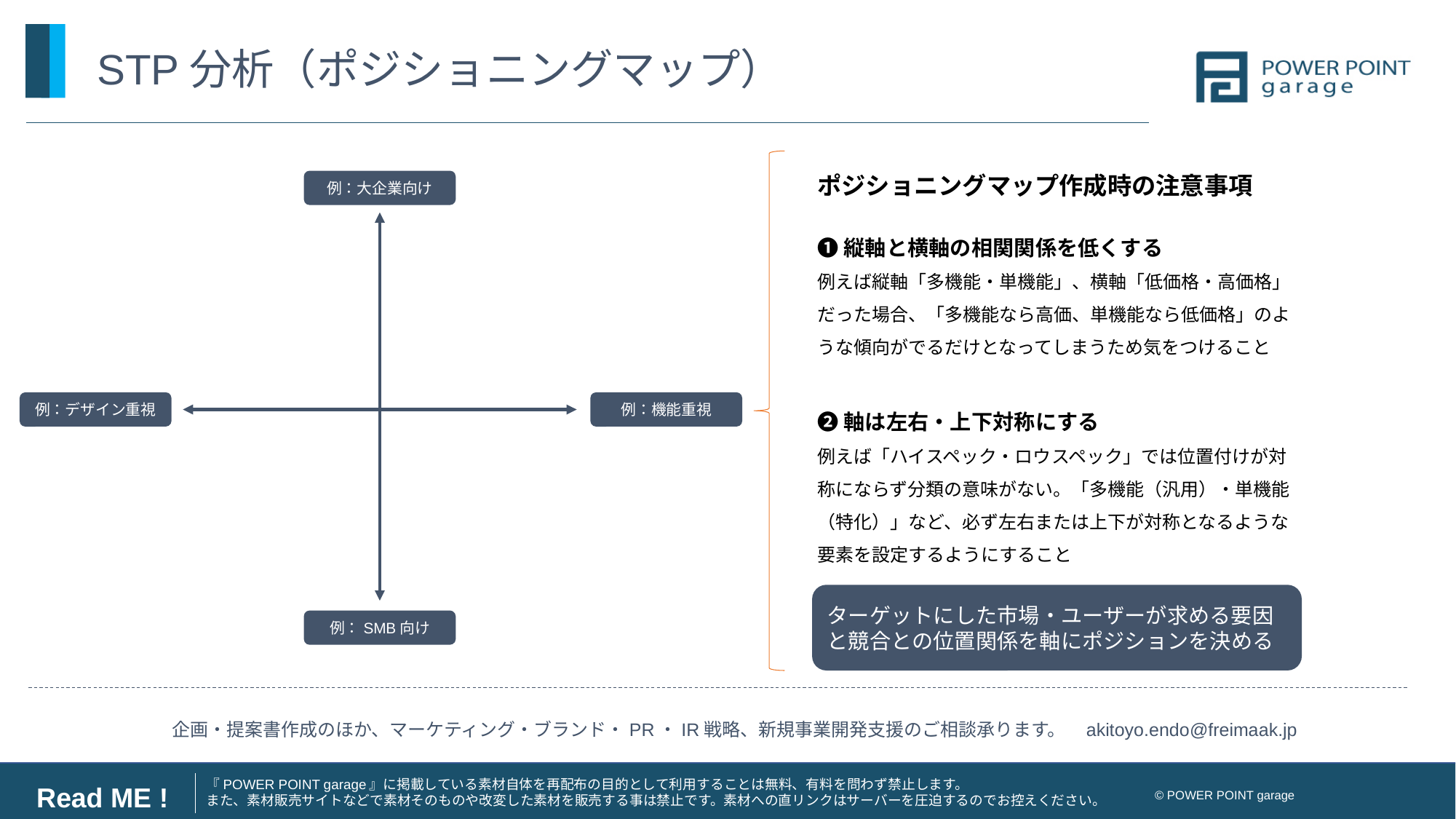

STP分析（ポジショニングマップ）

ポジショニングマップ作成時の注意事項

❶縦軸と横軸の相関関係を低くする
例えば縦軸「多機能・単機能」、横軸「低価格・高価格」だった場合、「多機能なら高価、単機能なら低価格」のような傾向がでるだけとなってしまうため気をつけること

❷軸は左右・上下対称にする
例えば「ハイスペック・ロウスペック」では位置付けが対称にならず分類の意味がない。「多機能（汎用）・単機能（特化）」など、必ず左右または上下が対称となるような要素を設定するようにすること
ターゲットにした市場・ユーザーが求める要因と競合との位置関係を軸にポジションを決める
例：大企業向け
例：デザイン重視
例：機能重視
例：SMB向け